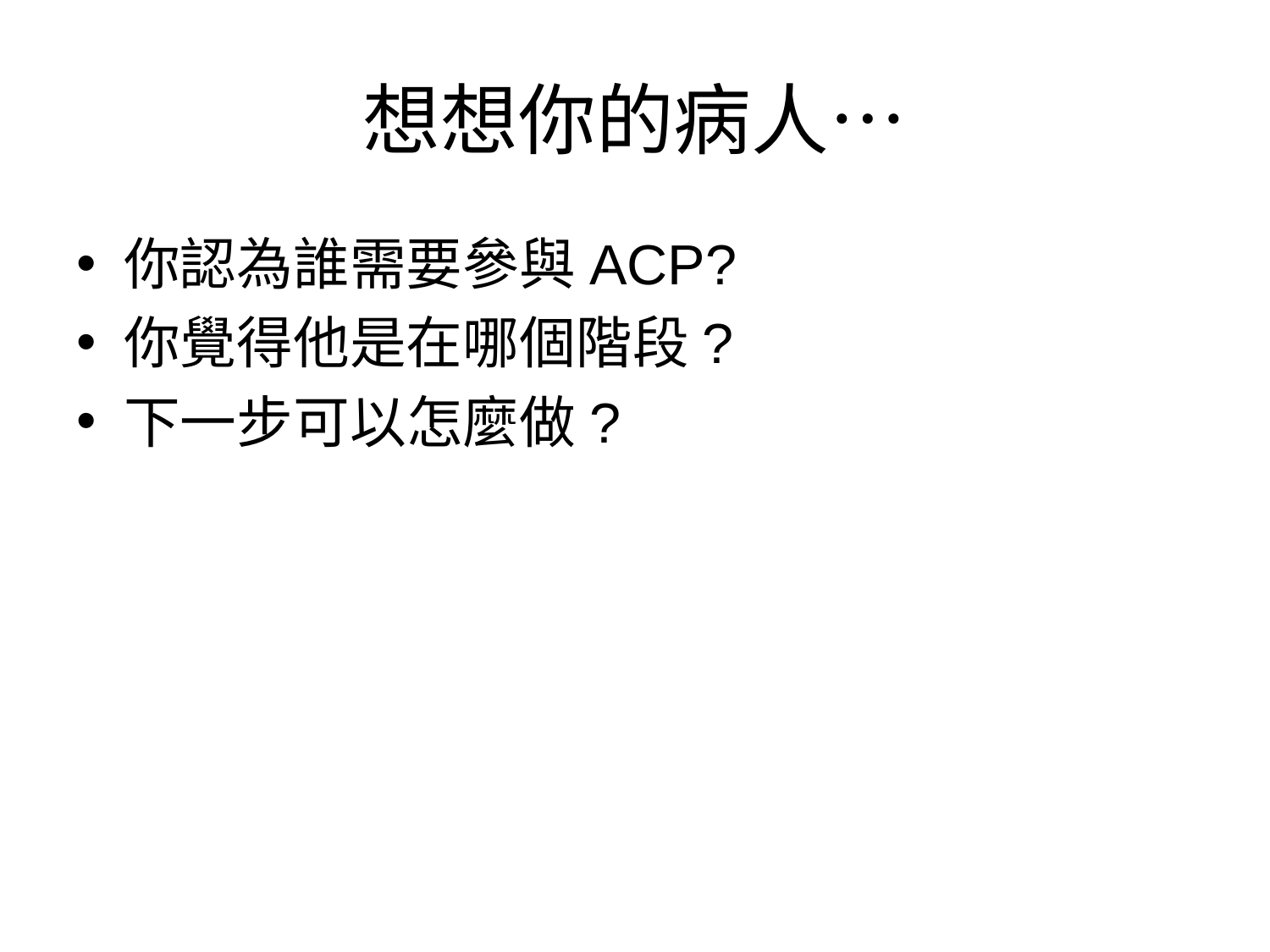

# 想想你的病人…
你認為誰需要參與ACP?
你覺得他是在哪個階段?
下一步可以怎麼做?